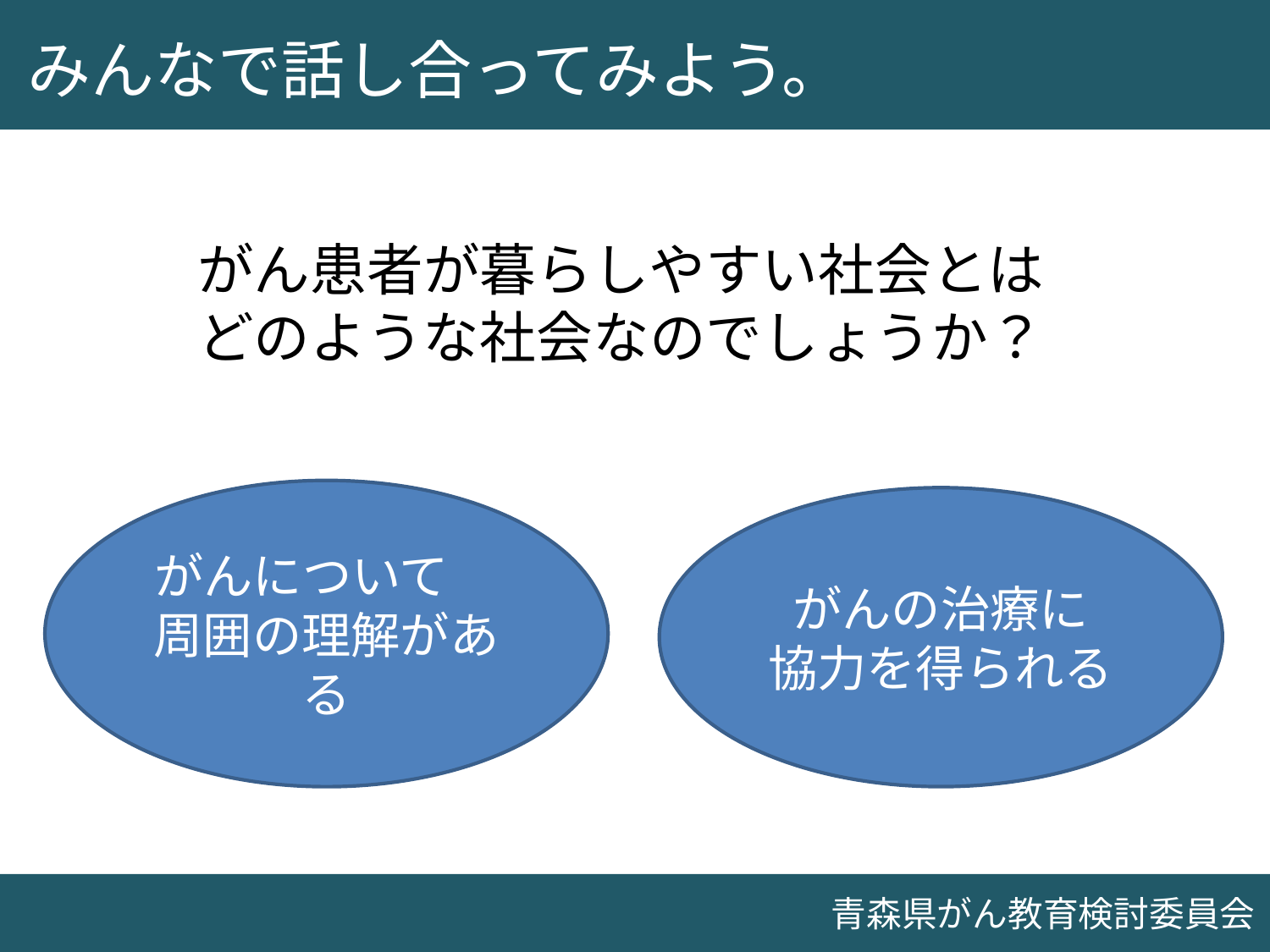

みんなで話し合ってみよう。
がん患者が暮らしやすい社会とはどのような社会なのでしょうか？
がんについて
周囲の理解がある
がんの治療に
協力を得られる

青森県がん教育検討委員会